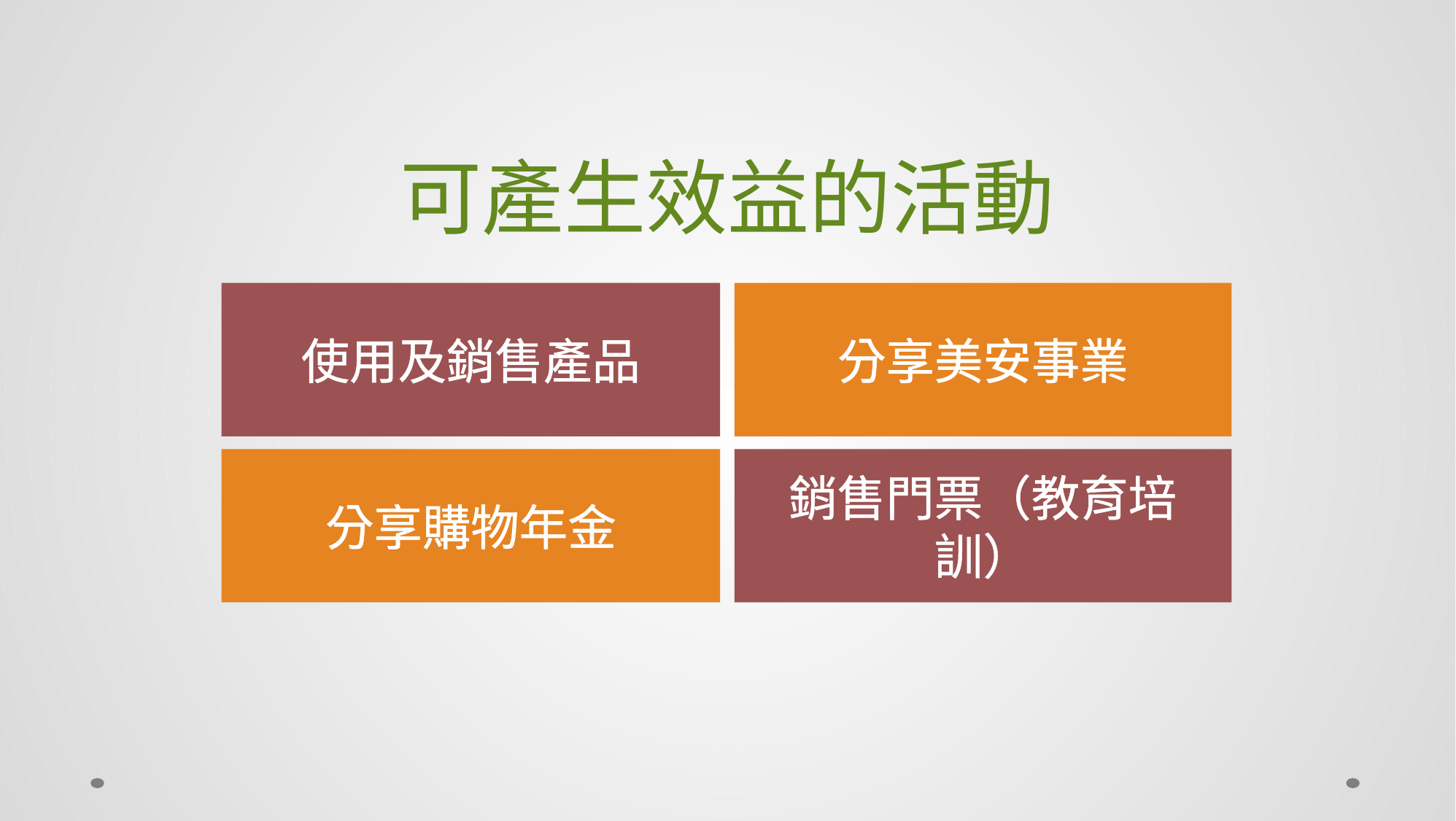

可產生效益的活動
使用及銷售產品
分享美安事業
銷售門票（教育培訓）
分享購物年金